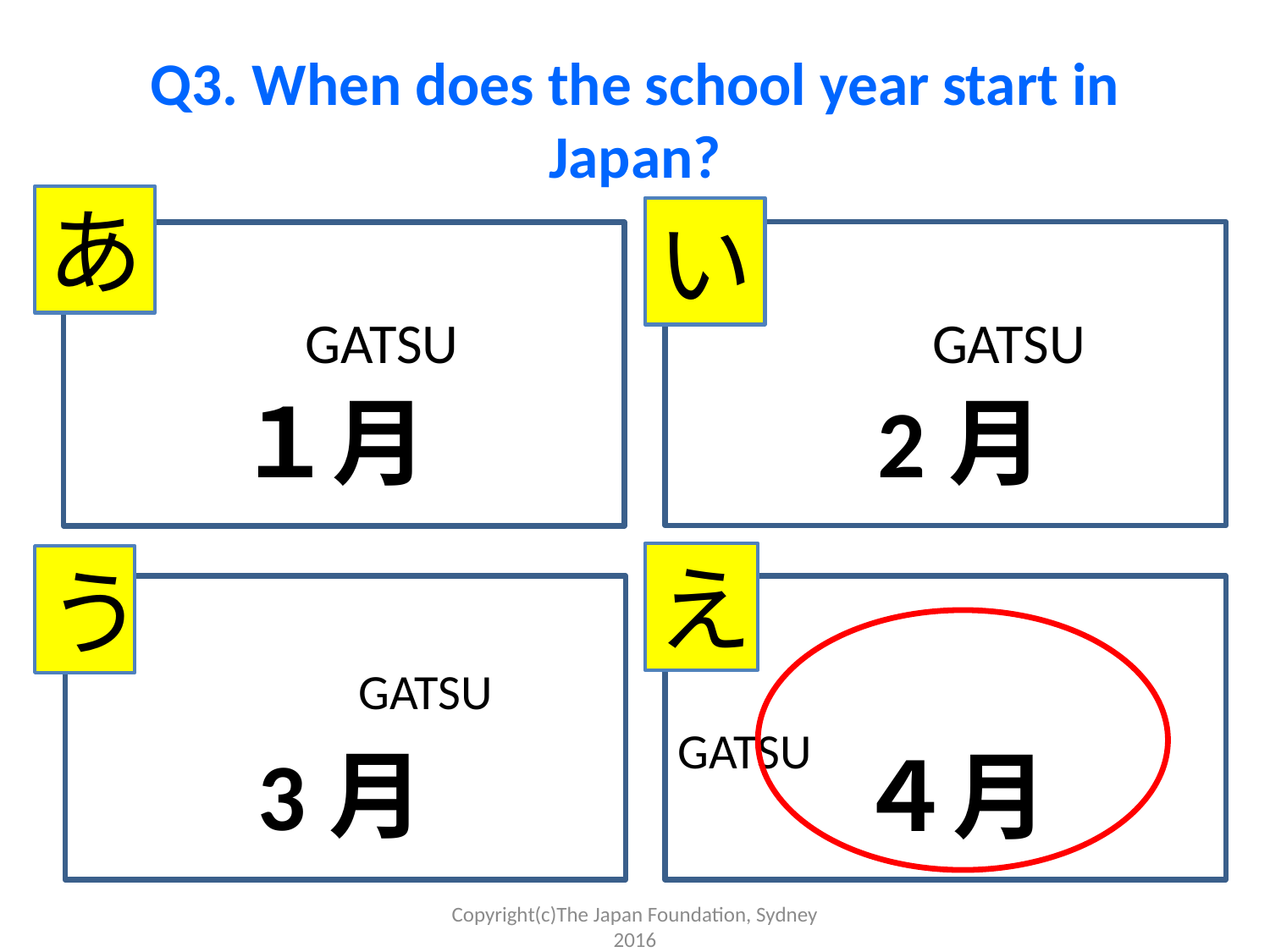

# Q3. When does the school year start in Japan?
あ
い

          GATSU

      GATSU
１月
2月
え
う

　　　GATSU

　　　　　　　　GATSU

3月
４月
Copyright(c)The Japan Foundation, Sydney 2016